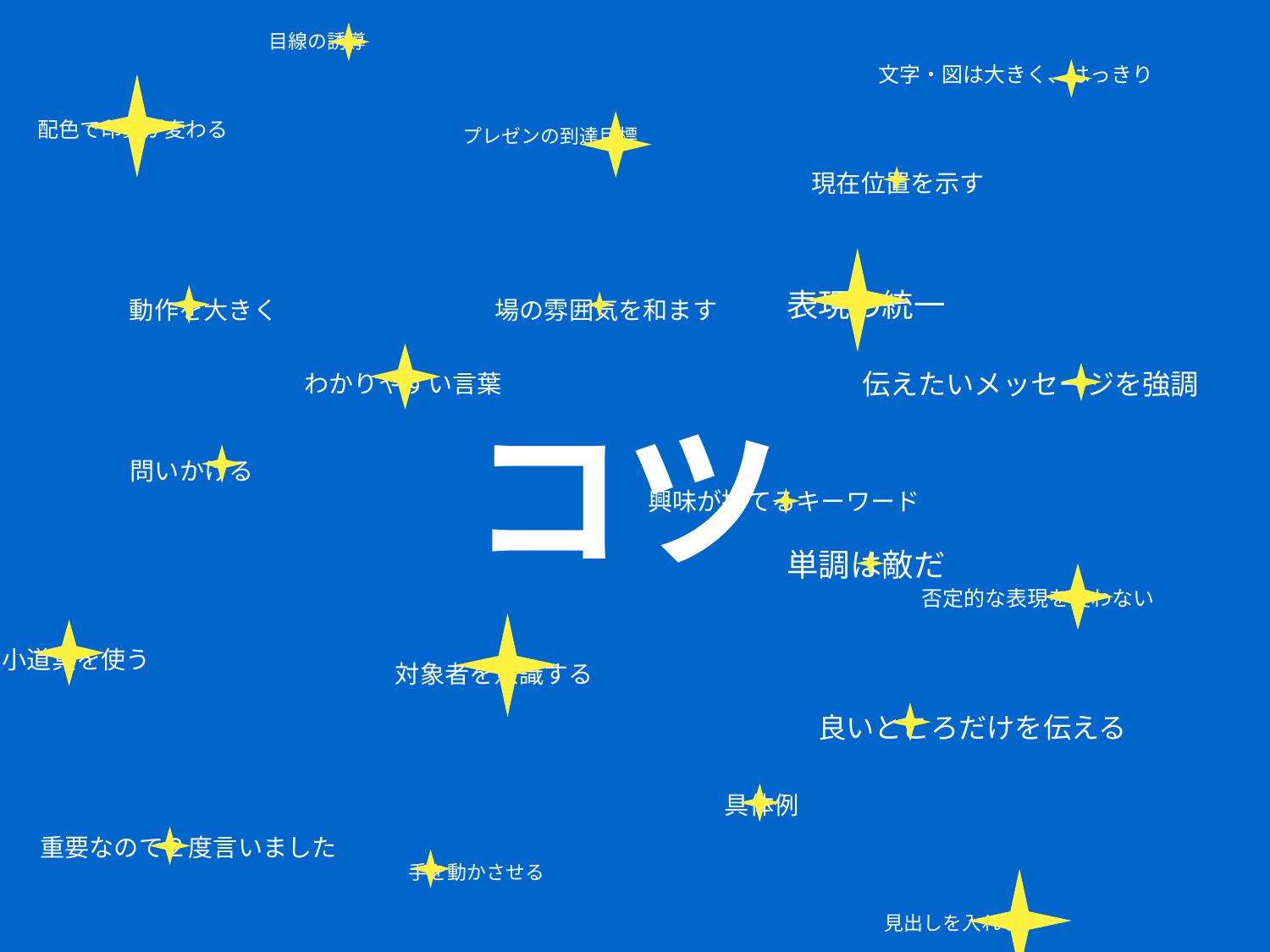

目線の誘導
文字・図は大きく、はっきり

配色で印象が変わる

プレゼンの到達目標
現在位置を示す

表現の統一

動作を大きく
場の雰囲気を和ます

伝えたいメッセージを強調
わかりやすい言葉

コツ

問いかける
興味が持てるキーワード

単調は敵だ

否定的な表現を使わない

小道具を使う
対象者を意識する

良いところだけを伝える
具体例

重要なので２度言いました

手を動かさせる

見出しを入れる